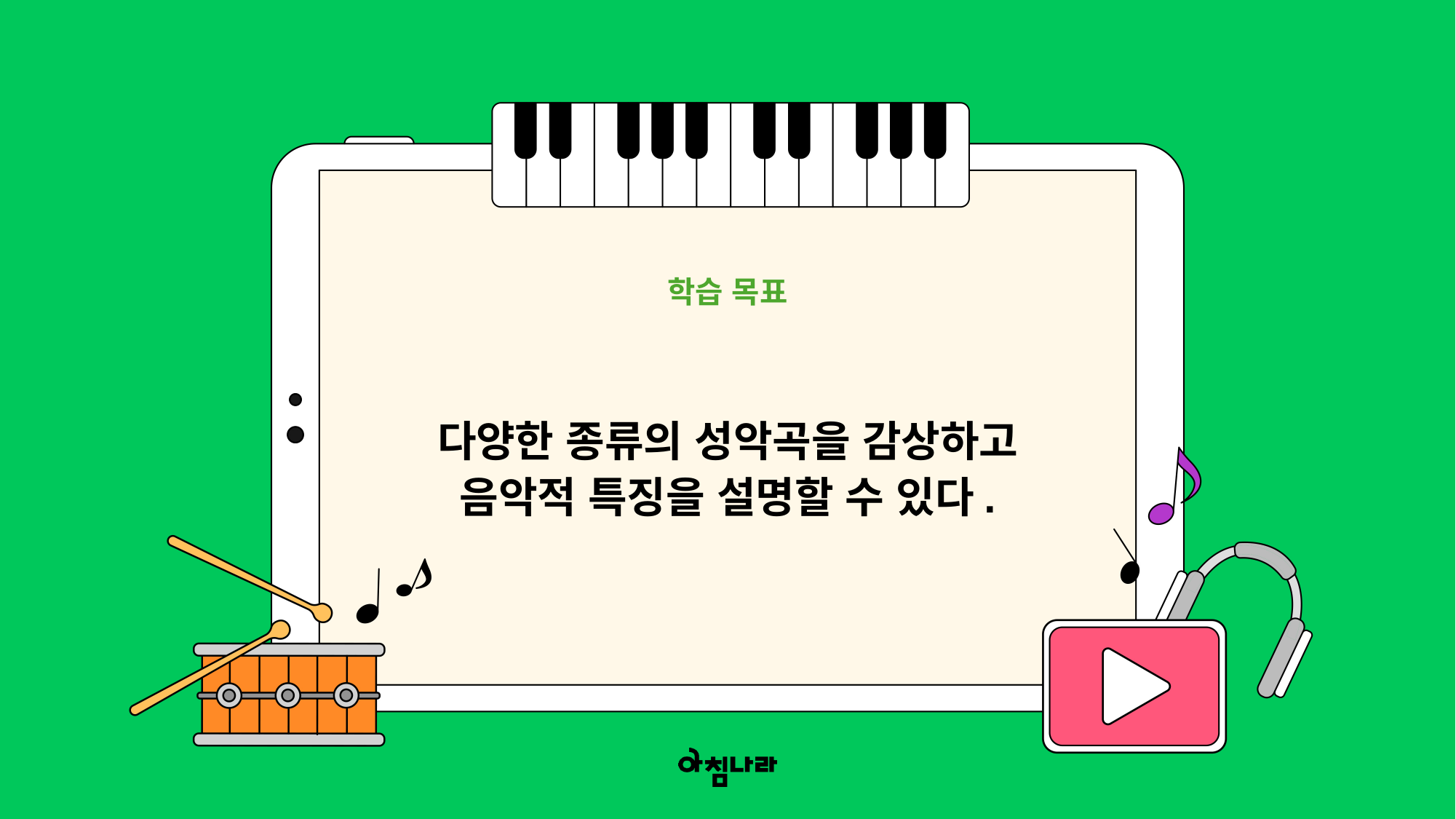

학습 목표
다양한 종류의 성악곡을 감상하고 음악적 특징을 설명할 수 있다.